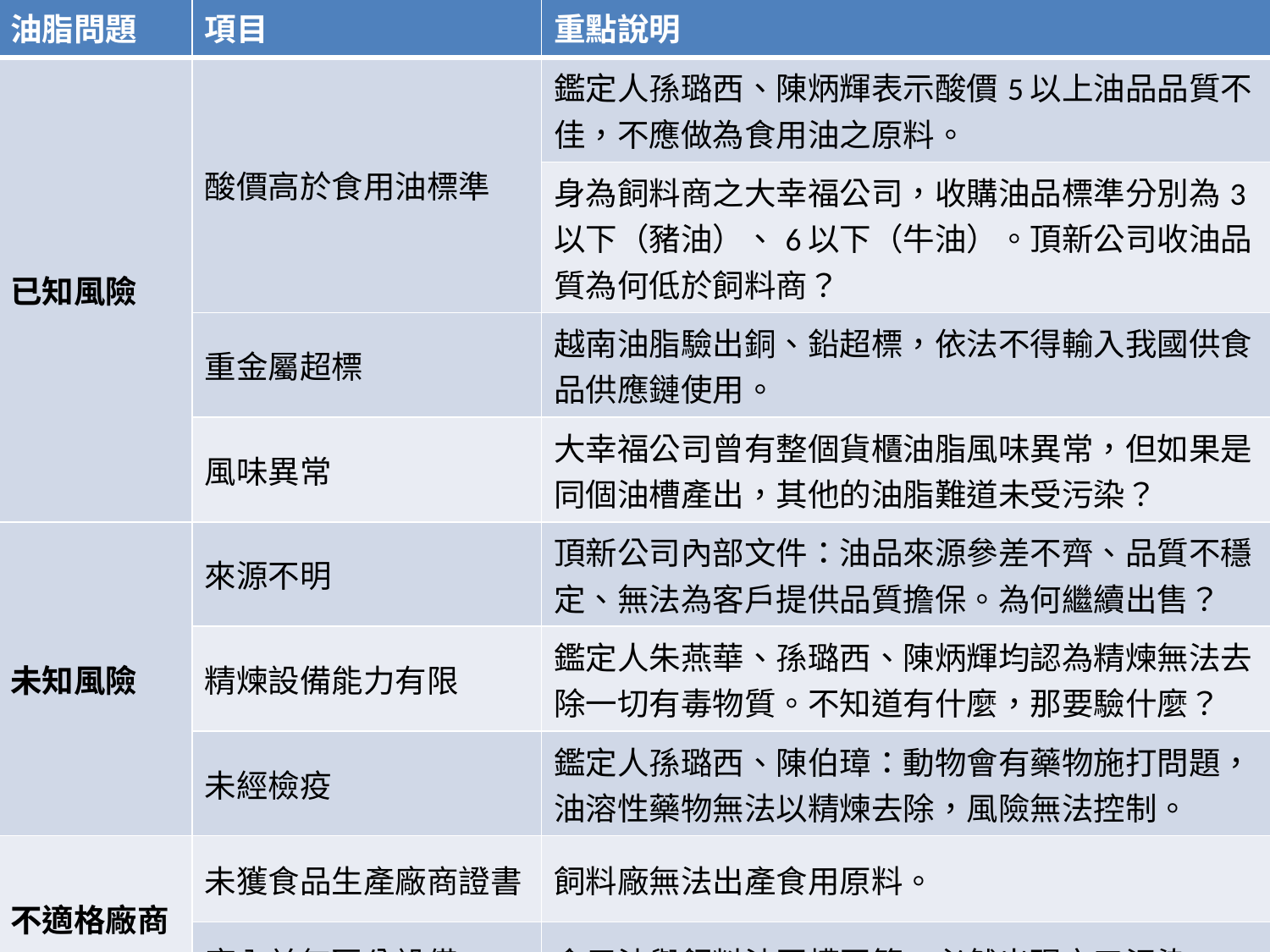

| 油脂問題 | 項目 | 重點說明 |
| --- | --- | --- |
| 已知風險 | 酸價高於食用油標準 | 鑑定人孫璐西、陳炳輝表示酸價5以上油品品質不佳，不應做為食用油之原料。 |
|  |  | 身為飼料商之大幸福公司，收購油品標準分別為3以下（豬油）、6以下（牛油）。頂新公司收油品質為何低於飼料商？ |
|  | 重金屬超標 | 越南油脂驗出銅、鉛超標，依法不得輸入我國供食品供應鏈使用。 |
|  | 風味異常 | 大幸福公司曾有整個貨櫃油脂風味異常，但如果是同個油槽產出，其他的油脂難道未受污染？ |
| 未知風險 | 來源不明 | 頂新公司內部文件：油品來源參差不齊、品質不穩定、無法為客戶提供品質擔保。為何繼續出售？ |
|  | 精煉設備能力有限 | 鑑定人朱燕華、孫璐西、陳炳輝均認為精煉無法去除一切有毒物質。不知道有什麼，那要驗什麼？ |
|  | 未經檢疫 | 鑑定人孫璐西、陳伯璋：動物會有藥物施打問題，油溶性藥物無法以精煉去除，風險無法控制。 |
| 不適格廠商 | 未獲食品生產廠商證書 | 飼料廠無法出產食用原料。 |
|  | 廠內並無區分設備 | 食用油與飼料油同槽同管，必然出現交叉污染。 |
| 檢驗造假 | 檢驗數據相同、採樣處不真實、採樣日早於裝櫃日、油槽容量不可能同批… |  |